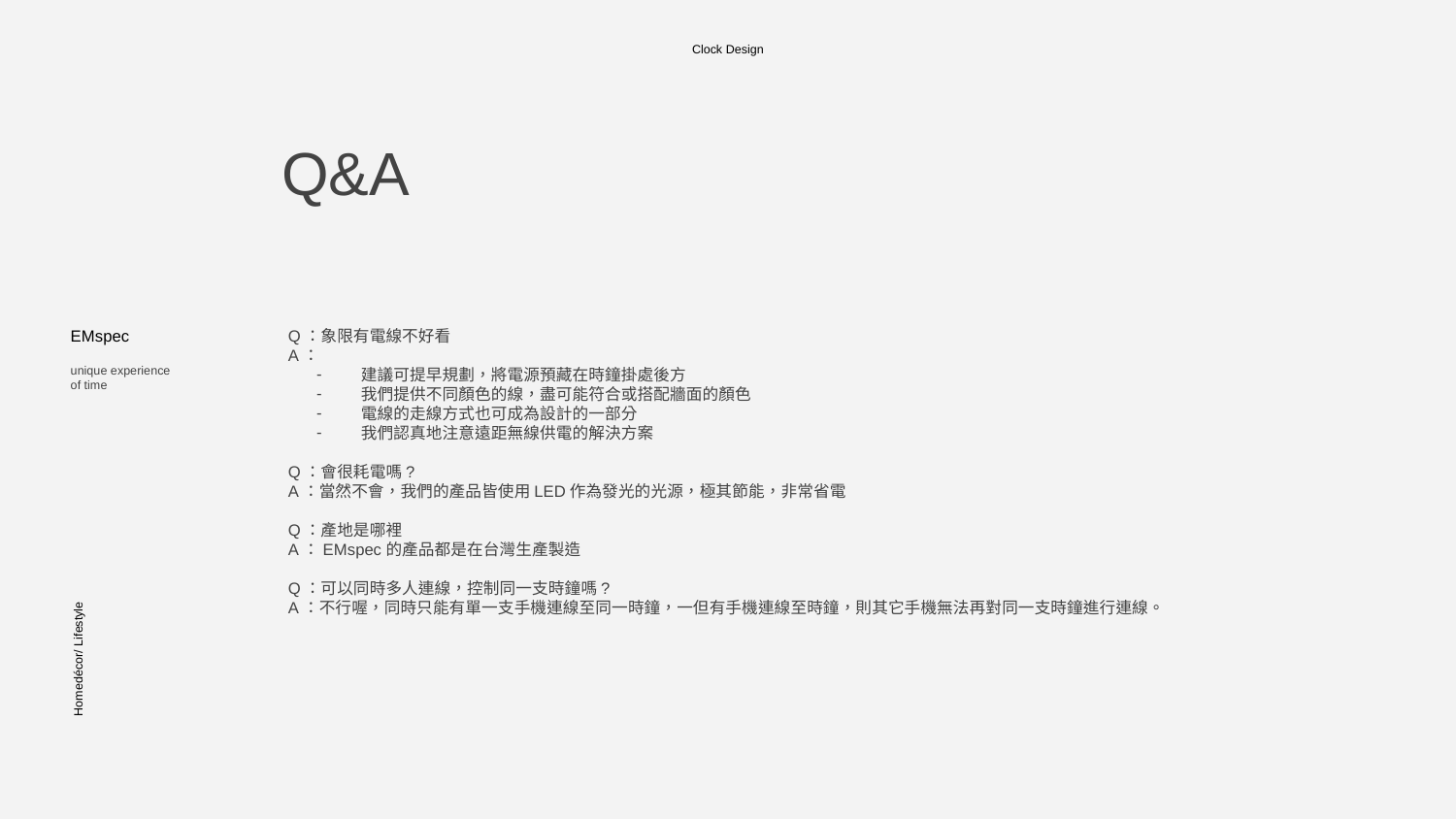

Clock Design
Q&A
EMspec
Q：象限有電線不好看
A：
建議可提早規劃，將電源預藏在時鐘掛處後方
我們提供不同顏色的線，盡可能符合或搭配牆面的顏色
電線的走線方式也可成為設計的一部分
我們認真地注意遠距無線供電的解決方案

Q：會很耗電嗎?
A：當然不會，我們的產品皆使用LED作為發光的光源，極其節能，非常省電

Q：產地是哪裡
A：EMspec的產品都是在台灣生產製造

Q：可以同時多人連線，控制同一支時鐘嗎?
A：不行喔，同時只能有單一支手機連線至同一時鐘，一但有手機連線至時鐘，則其它手機無法再對同一支時鐘進行連線。

unique experience
of time
Homedécor/ Lifestyle